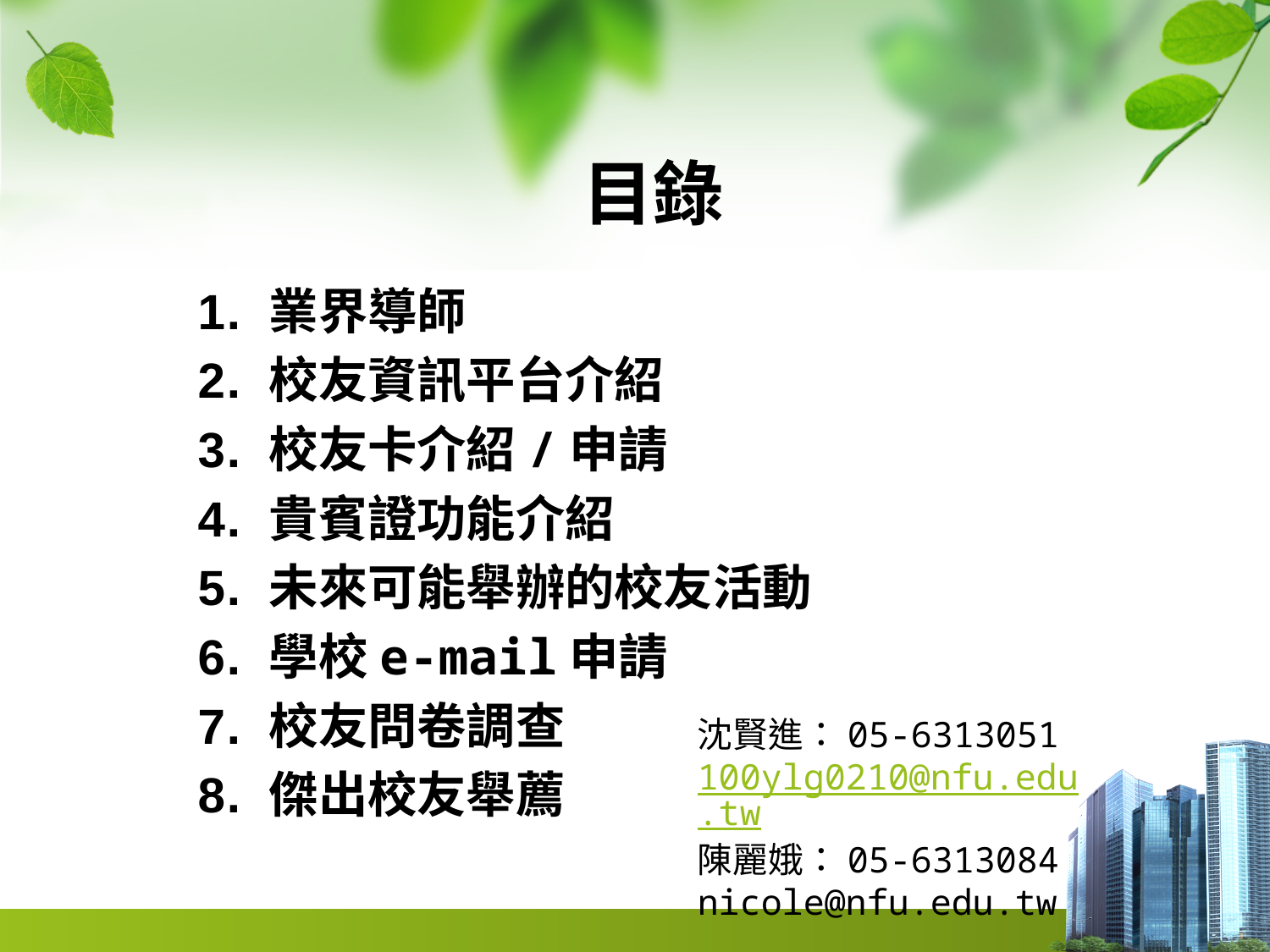

# 目錄

業界導師
校友資訊平台介紹
校友卡介紹/申請
貴賓證功能介紹
未來可能舉辦的校友活動
學校e-mail申請
校友問卷調查
傑出校友舉薦

沈賢進：05-6313051 100ylg0210@nfu.edu.tw
陳麗娥：05-6313084
nicole@nfu.edu.tw